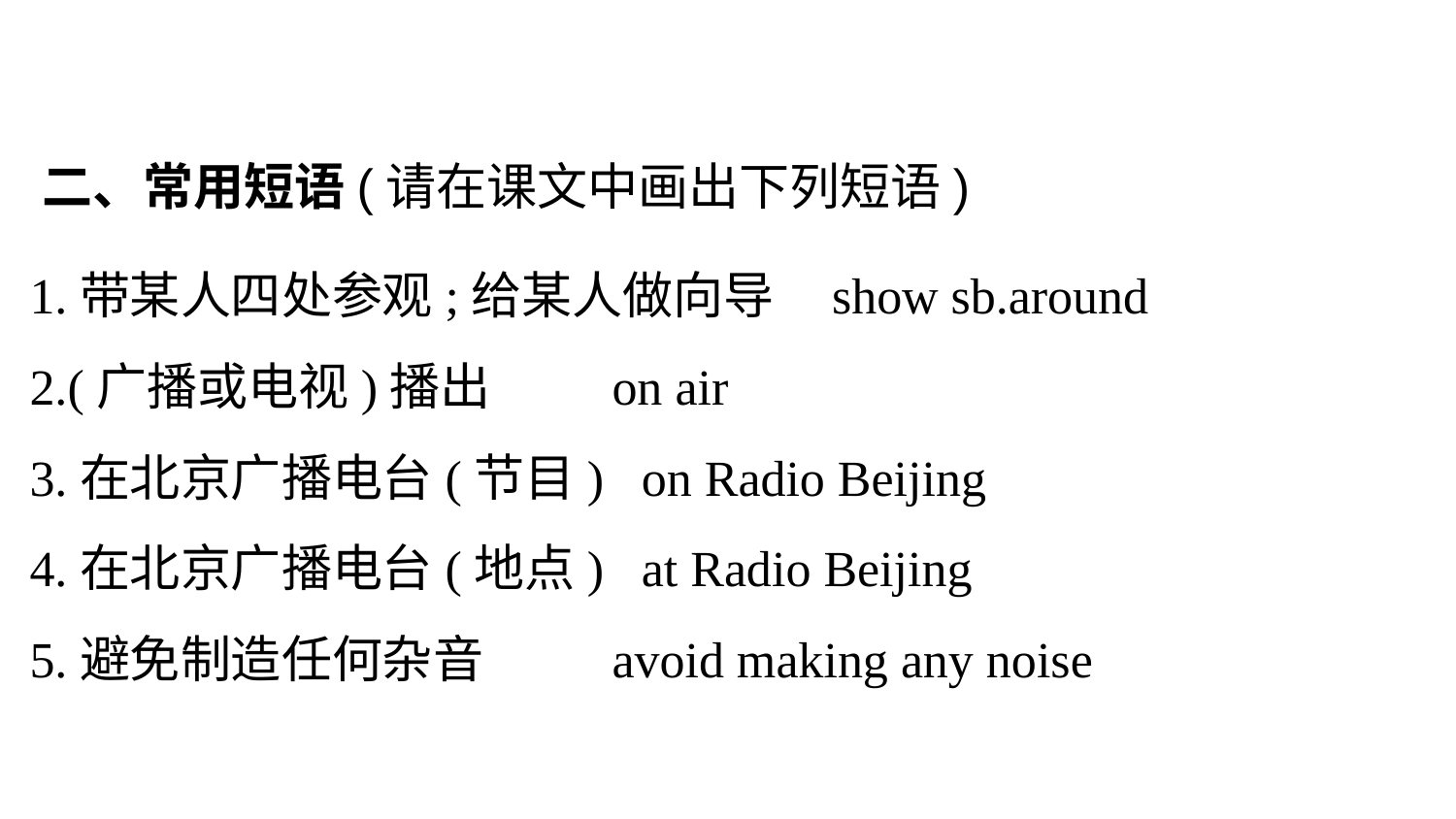

二、常用短语(请在课文中画出下列短语)
1.带某人四处参观;给某人做向导    show sb.around
2.(广播或电视)播出    	on air
3.在北京广播电台(节目)   on Radio Beijing
4.在北京广播电台(地点)   at Radio Beijing
5.避免制造任何杂音   	avoid making any noise